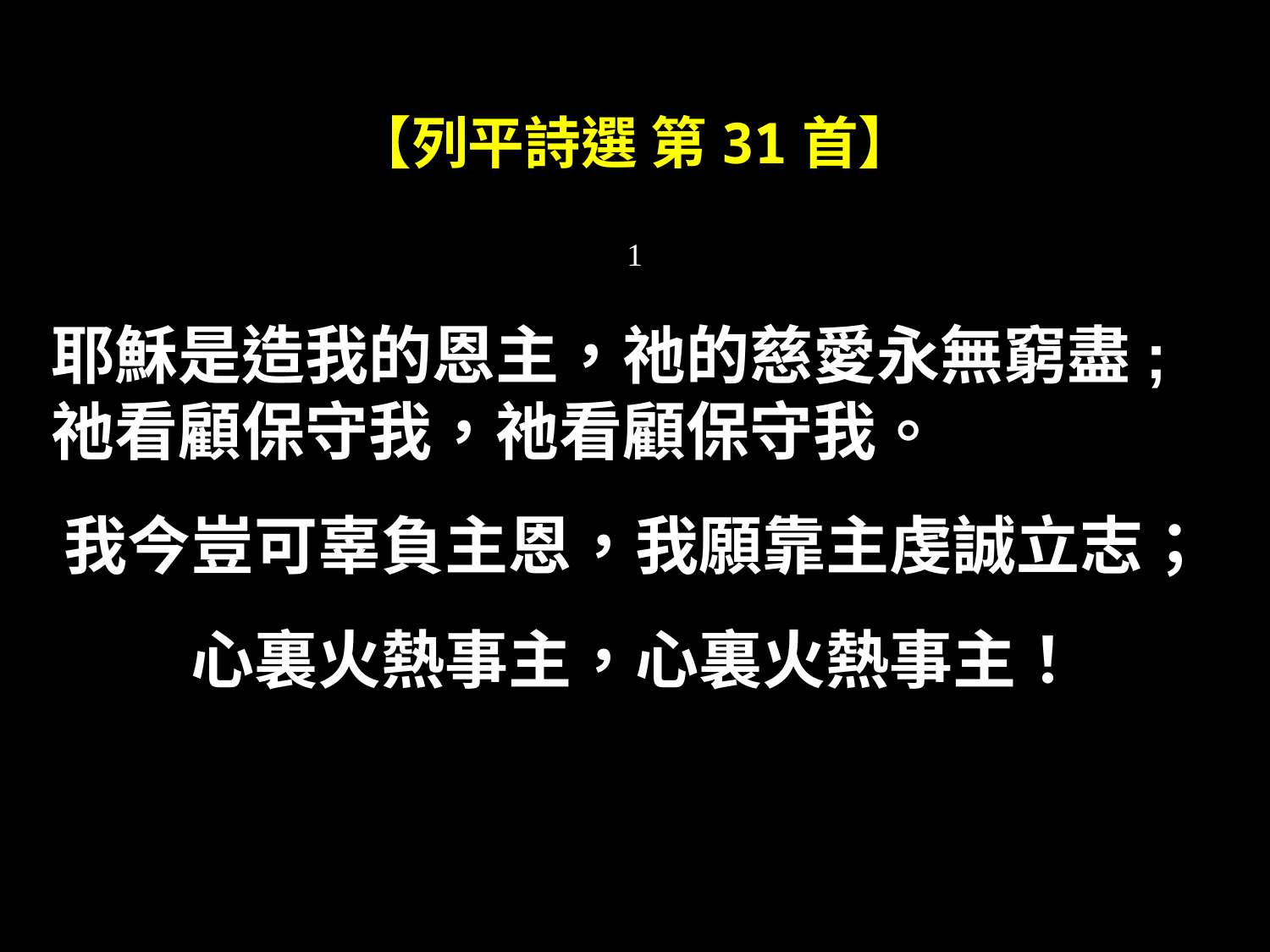

# 【列平詩選 第31首】
1
耶穌是造我的恩主，祂的慈愛永無窮盡;
祂看顧保守我，祂看顧保守我。
我今豈可辜負主恩，我願靠主虔誠立志； 心裏火熱事主，心裏火熱事主！